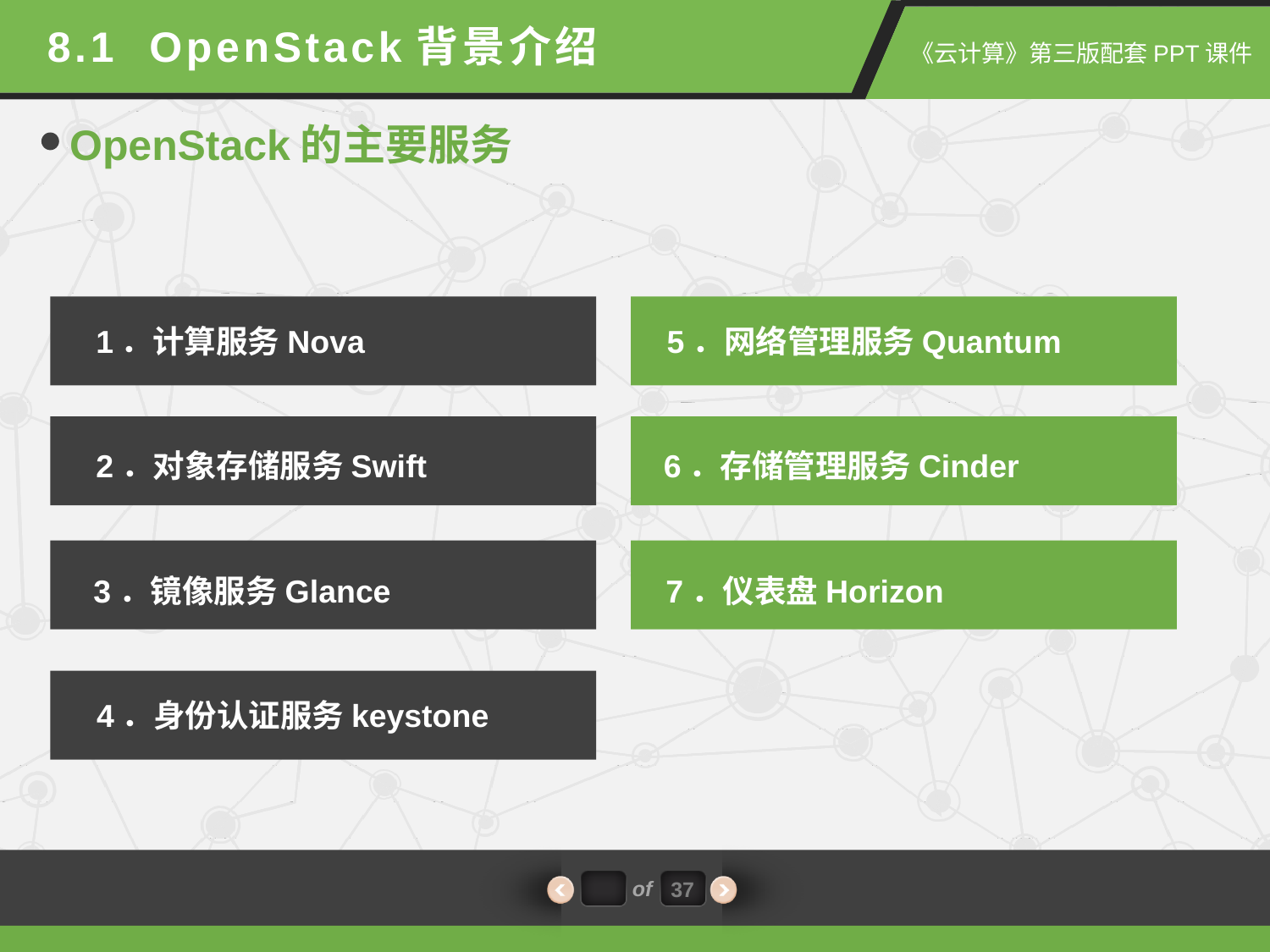

8.1  OpenStack背景介绍
OpenStack的主要服务

1．计算服务Nova
5．网络管理服务Quantum

2．对象存储服务Swift
6．存储管理服务Cinder

3．镜像服务Glance
7．仪表盘Horizon

4．身份认证服务keystone
13